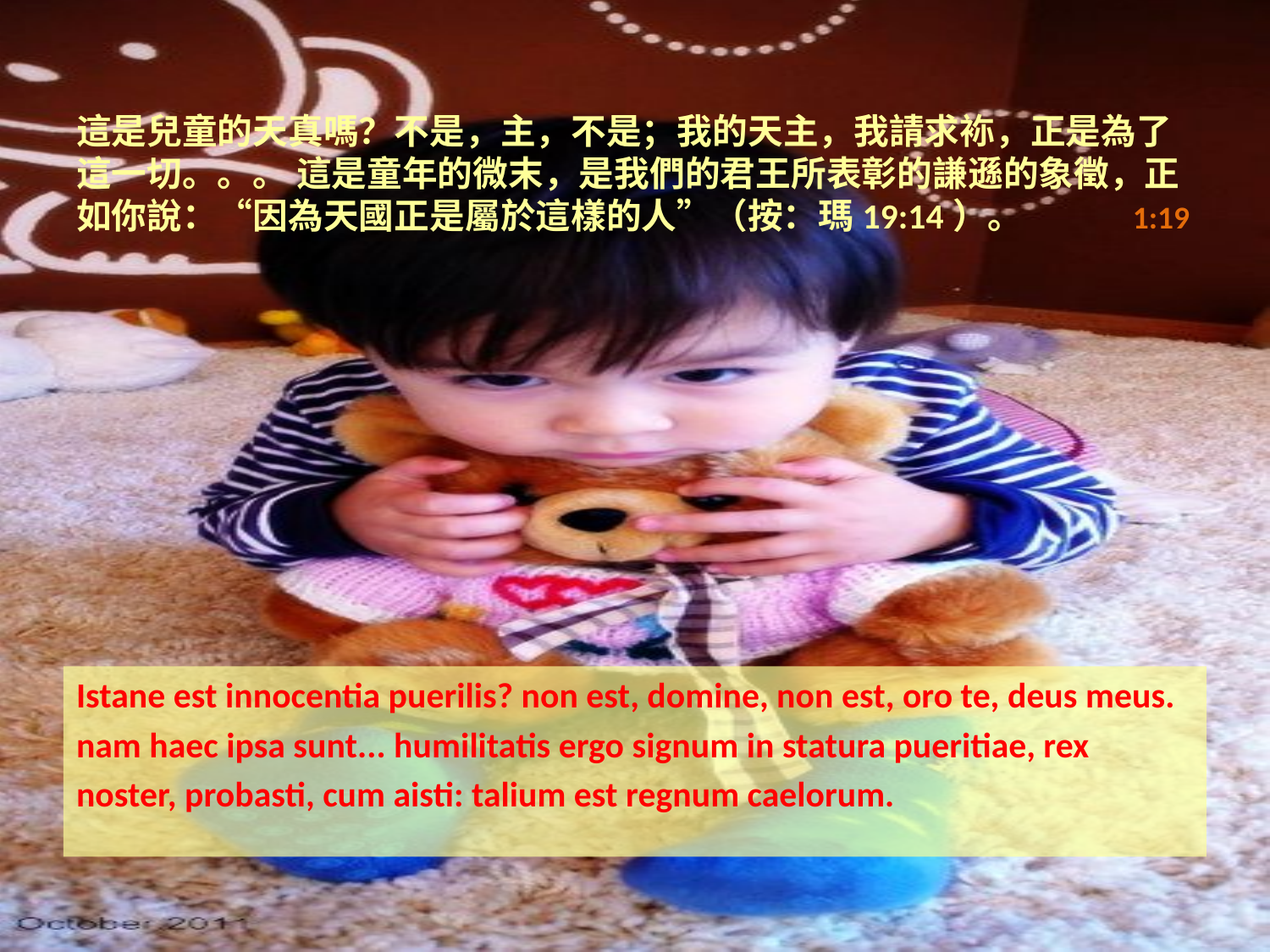

# 這是兒童的天真嗎？不是，主，不是；我的天主，我請求袮，正是為了 這一切。。。 這是童年的微末，是我們的君王所表彰的謙遜的象徵，正如你說：“因為天國正是屬於這樣的人”（按：瑪19:14）。	    1:19

Istane est innocentia puerilis? non est, domine, non est, oro te, deus meus.
nam haec ipsa sunt... humilitatis ergo signum in statura pueritiae, rex
noster, probasti, cum aisti: talium est regnum caelorum.